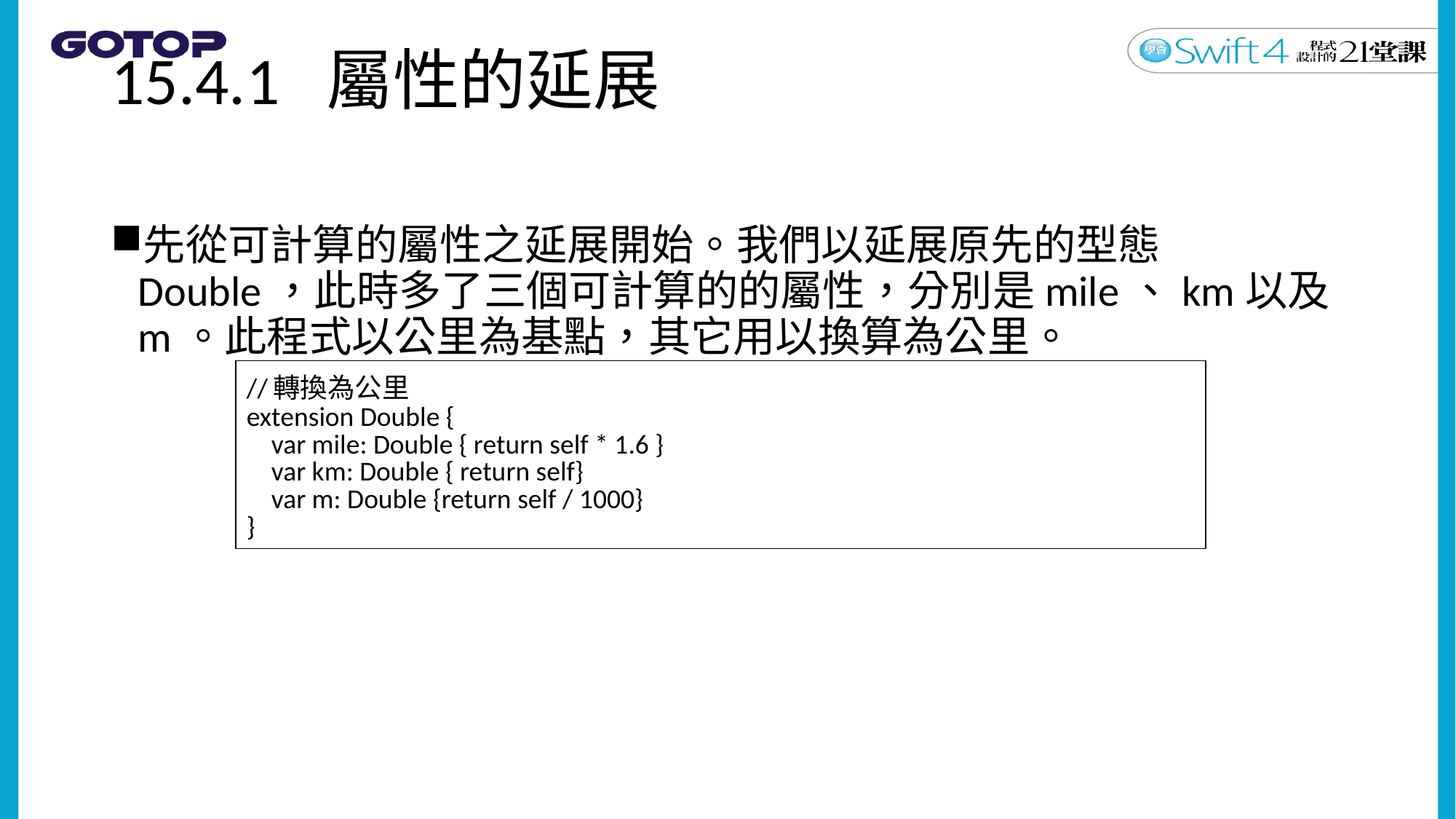

# 15.4.1  屬性的延展
先從可計算的屬性之延展開始。我們以延展原先的型態Double，此時多了三個可計算的的屬性，分別是mile、km以及m。此程式以公里為基點，其它用以換算為公里。
| //轉換為公里 extension Double { var mile: Double { return self \* 1.6 } var km: Double { return self} var m: Double {return self / 1000} } |
| --- |